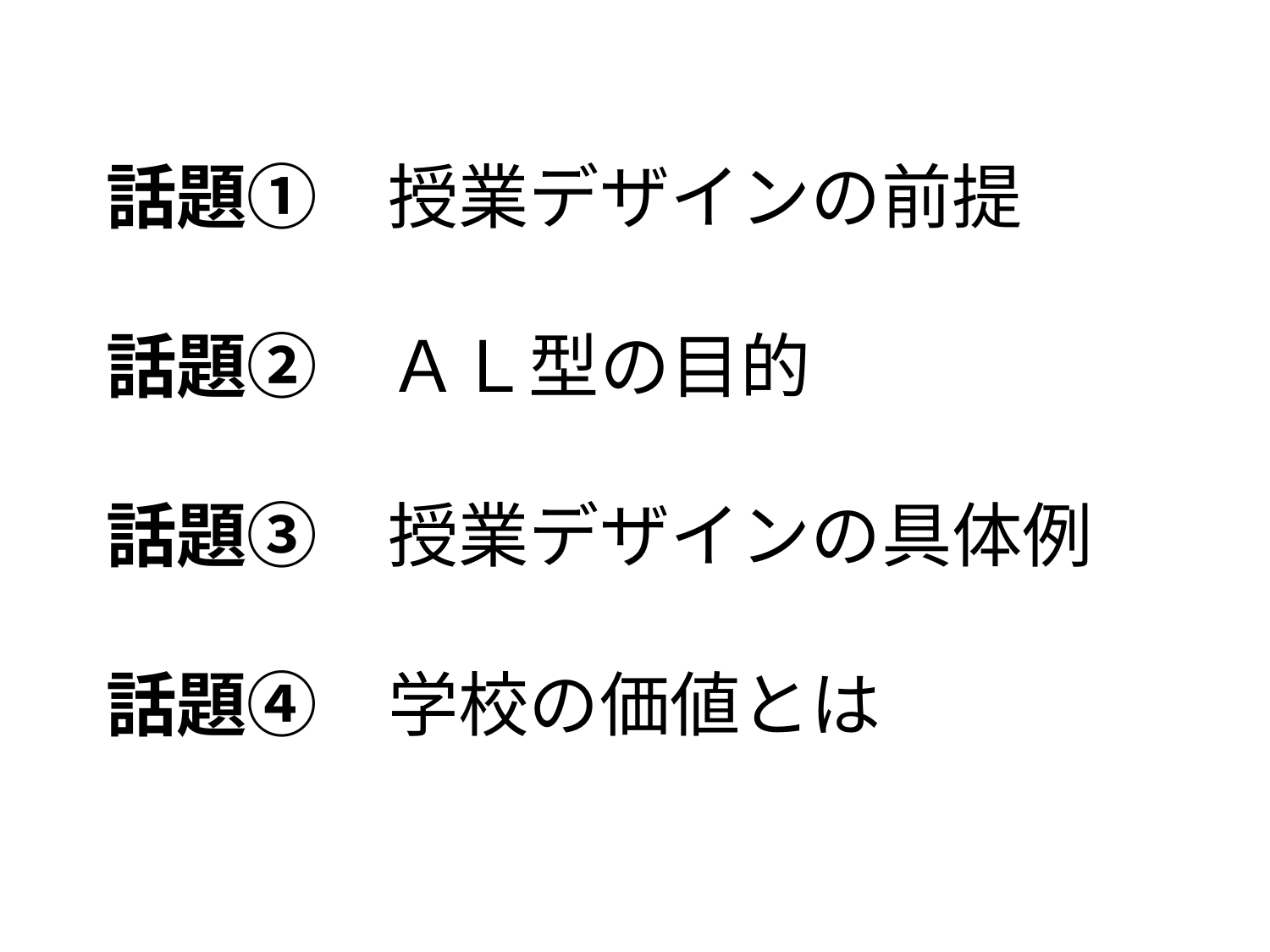

話題①　授業デザインの前提

話題②　ＡＬ型の目的

話題③　授業デザインの具体例

話題④　学校の価値とは